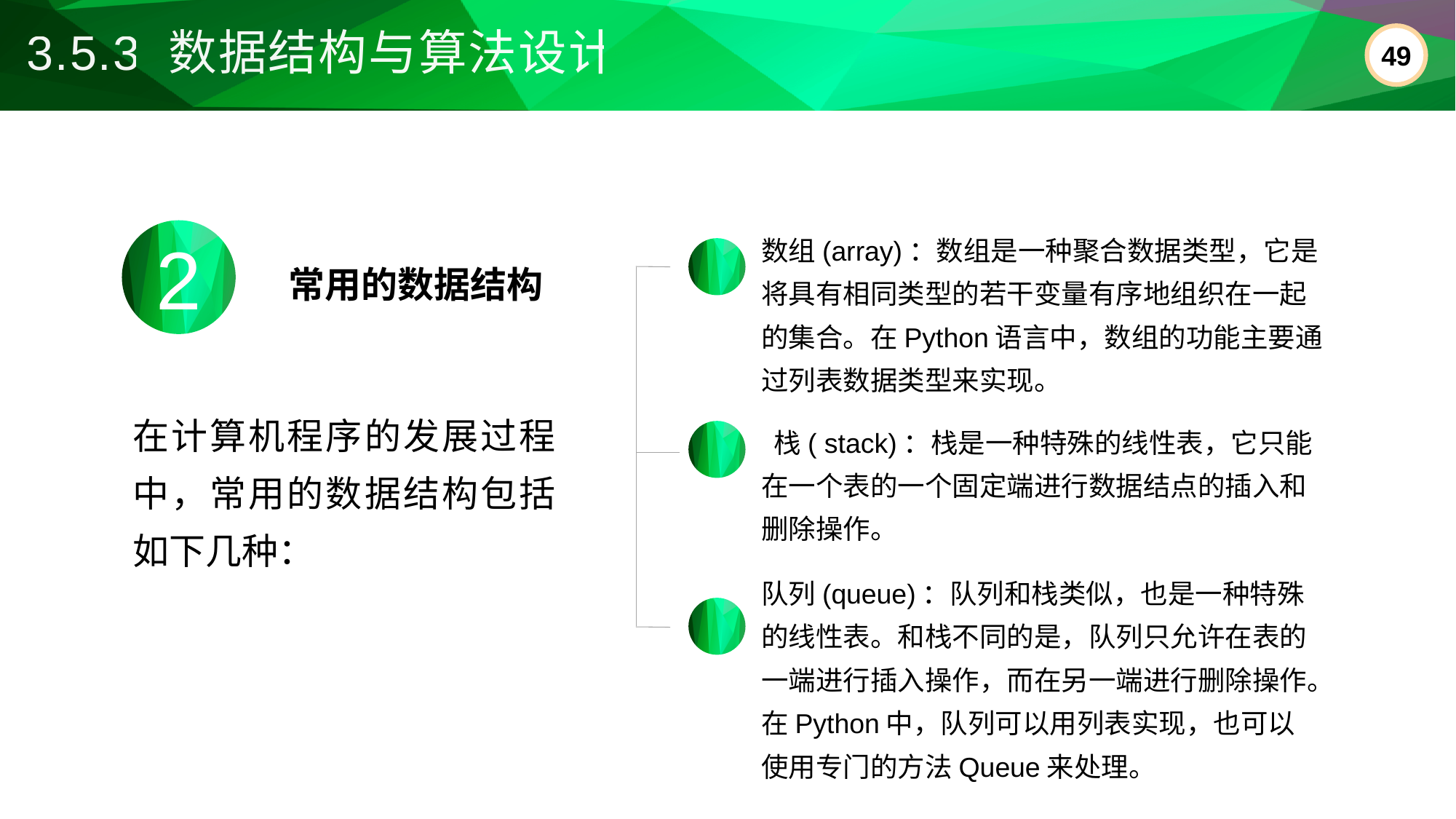

3.5.3 数据结构与算法设计
数组(array)：数组是一种聚合数据类型，它是将具有相同类型的若干变量有序地组织在一起的集合。在Python语言中，数组的功能主要通过列表数据类型来实现。
2

常用的数据结构
在计算机程序的发展过程中，常用的数据结构包括如下几种：
 栈( stack)：栈是一种特殊的线性表，它只能在一个表的一个固定端进行数据结点的插入和删除操作。

队列(queue)：队列和栈类似，也是一种特殊的线性表。和栈不同的是，队列只允许在表的一端进行插入操作，而在另一端进行删除操作。在Python中，队列可以用列表实现，也可以使用专门的方法Queue来处理。